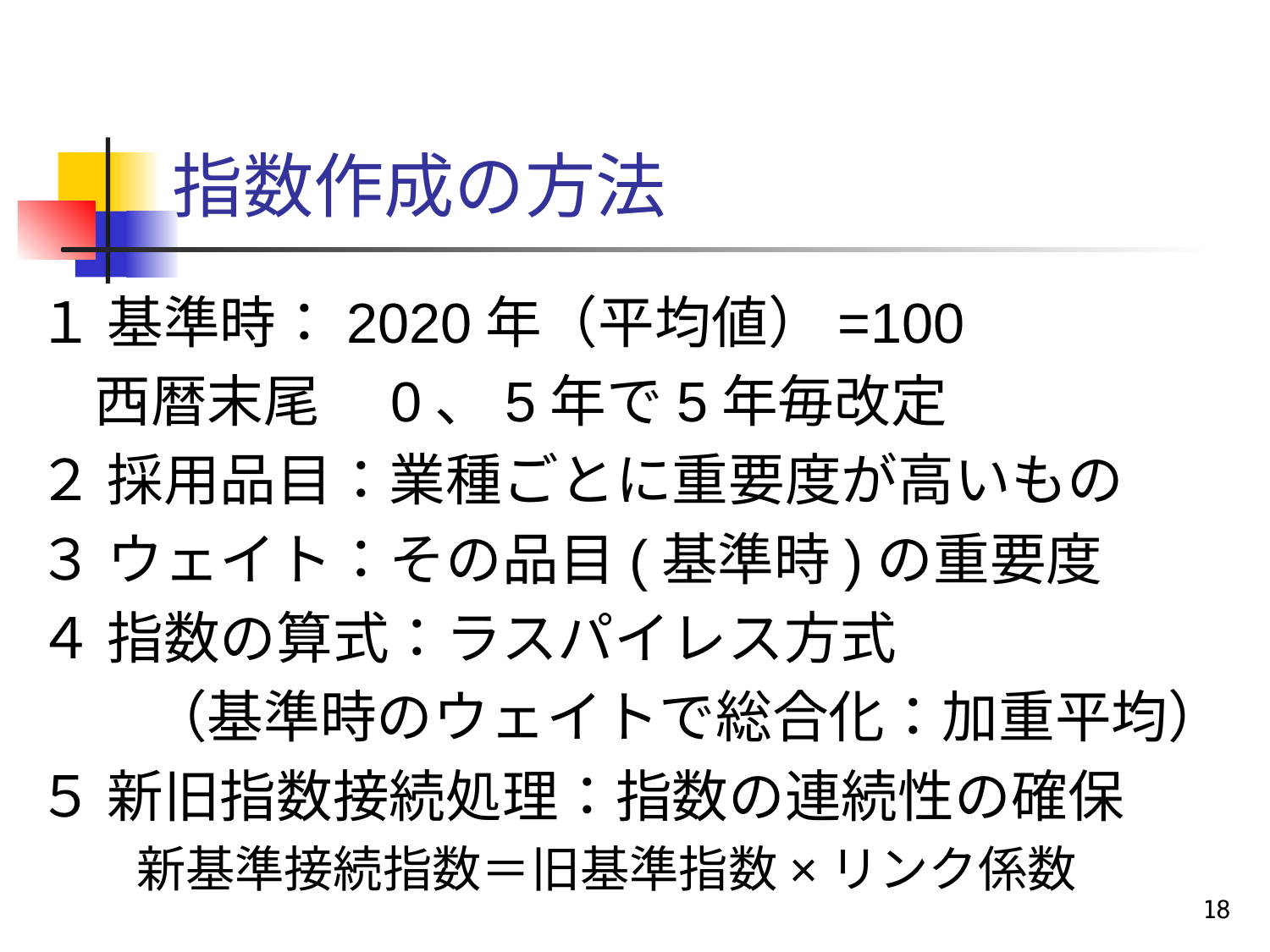

# 指数作成の方法
１ 基準時：2020年（平均値）=100
　西暦末尾　0、5年で5年毎改定
２ 採用品目：業種ごとに重要度が高いもの
３ ウェイト：その品目(基準時)の重要度
４ 指数の算式：ラスパイレス方式
　　（基準時のウェイトで総合化：加重平均）
５ 新旧指数接続処理：指数の連続性の確保
　　新基準接続指数＝旧基準指数×リンク係数

18